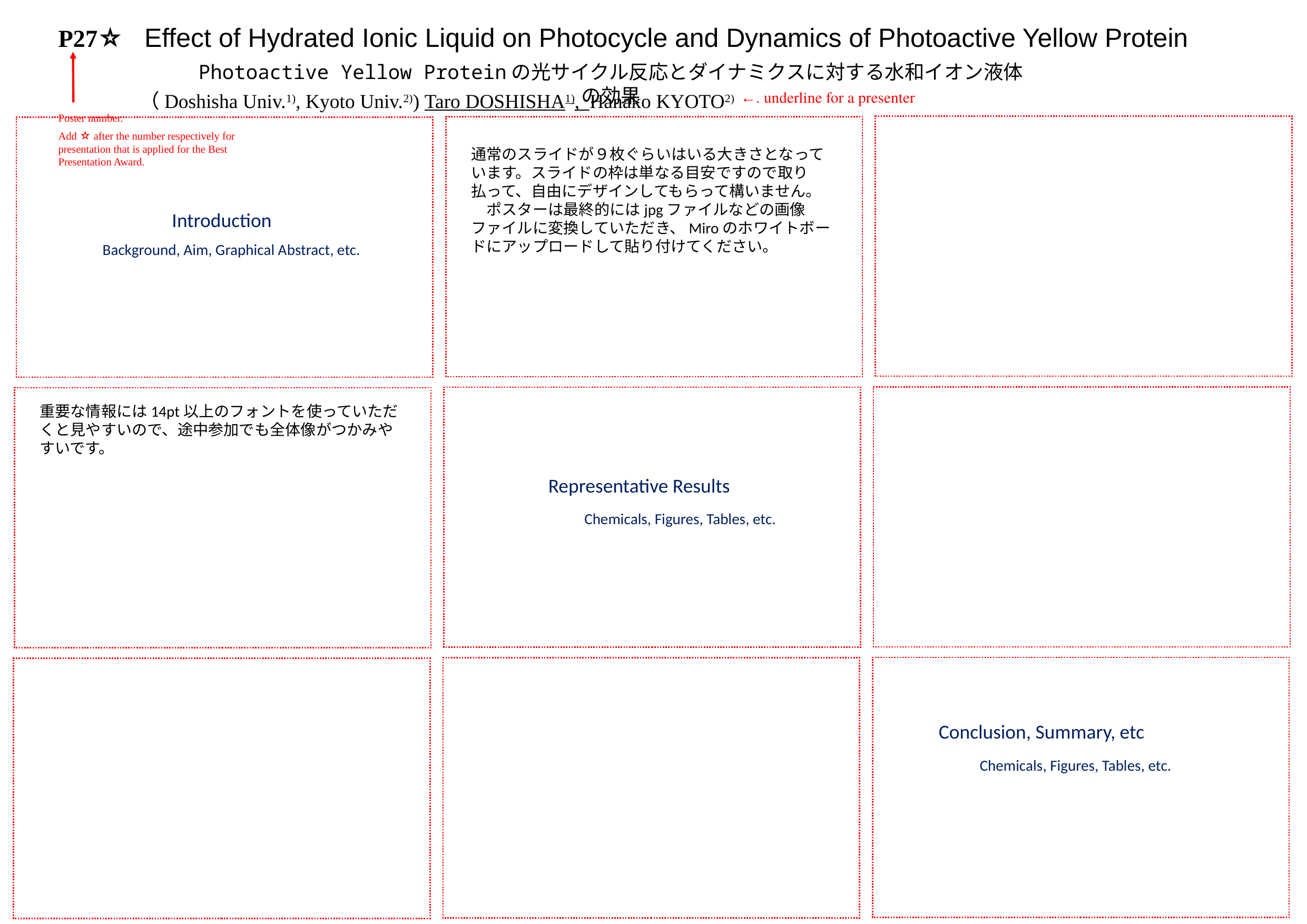

Effect of Hydrated Ionic Liquid on Photocycle and Dynamics of Photoactive Yellow Protein
P27☆
Photoactive Yellow Proteinの光サイクル反応とダイナミクスに対する水和イオン液体の効果
←. underline for a presenter
（Doshisha Univ.1), Kyoto Univ.2)) Taro DOSHISHA1),  Hanako KYOTO2)
Poster number.
Add ☆ after the number respectively for presentation that is applied for the Best Presentation Award.

通常のスライドが９枚ぐらいはいる大きさとなっています。スライドの枠は単なる目安ですので取り払って、自由にデザインしてもらって構いません。
　ポスターは最終的にはjpgファイルなどの画像ファイルに変換していただき、Miroのホワイトボードにアップロードして貼り付けてください。
Introduction
 Background, Aim, Graphical Abstract, etc.
重要な情報には14pt以上のフォントを使っていただくと見やすいので、途中参加でも全体像がつかみやすいです。
Representative Results
Chemicals, Figures, Tables, etc.
Conclusion, Summary, etc
Chemicals, Figures, Tables, etc.